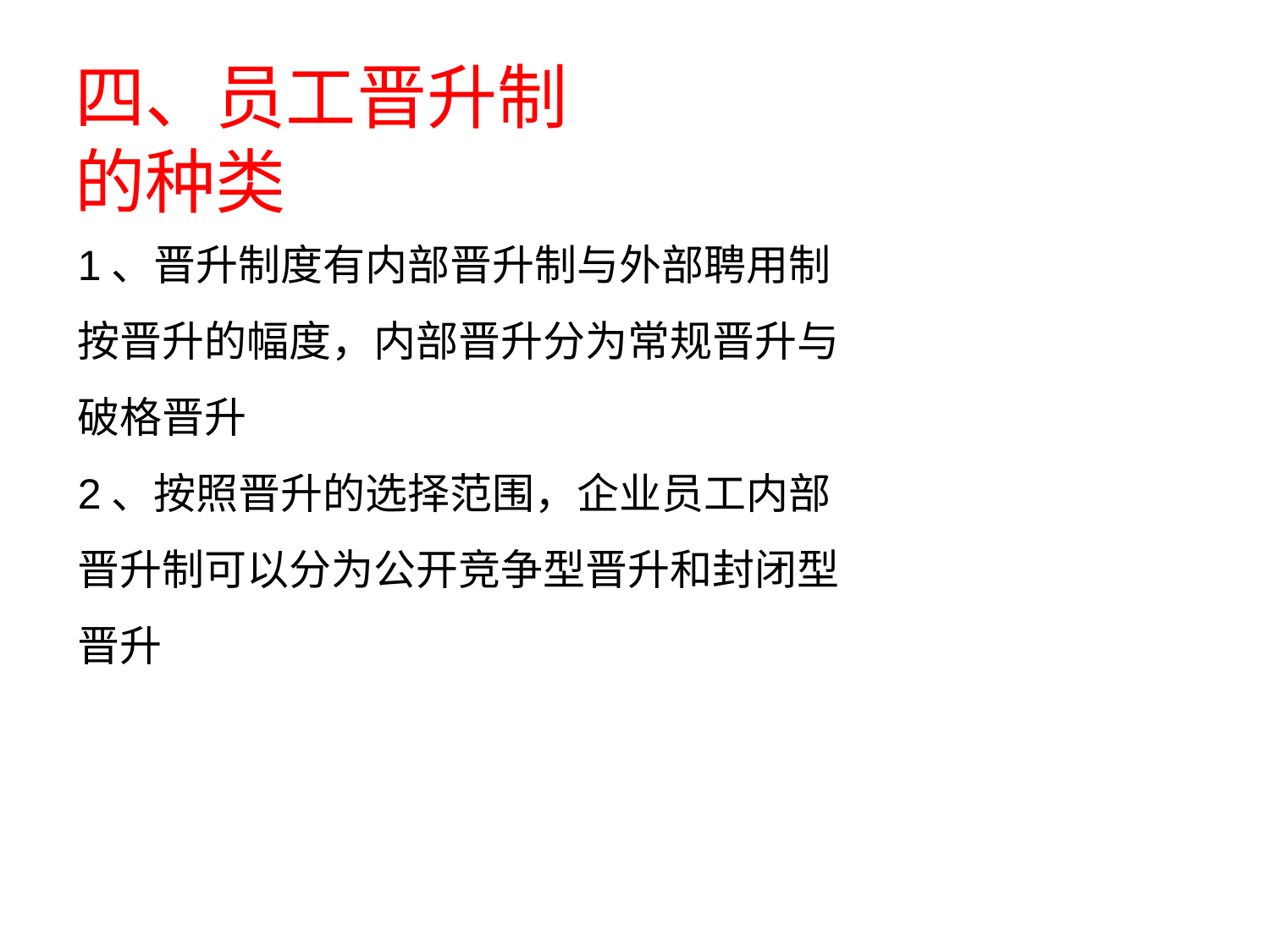

# 四、员工晋升制的种类
1、晋升制度有内部晋升制与外部聘用制
按晋升的幅度，内部晋升分为常规晋升与破格晋升
2、按照晋升的选择范围，企业员工内部晋升制可以分为公开竞争型晋升和封闭型晋升